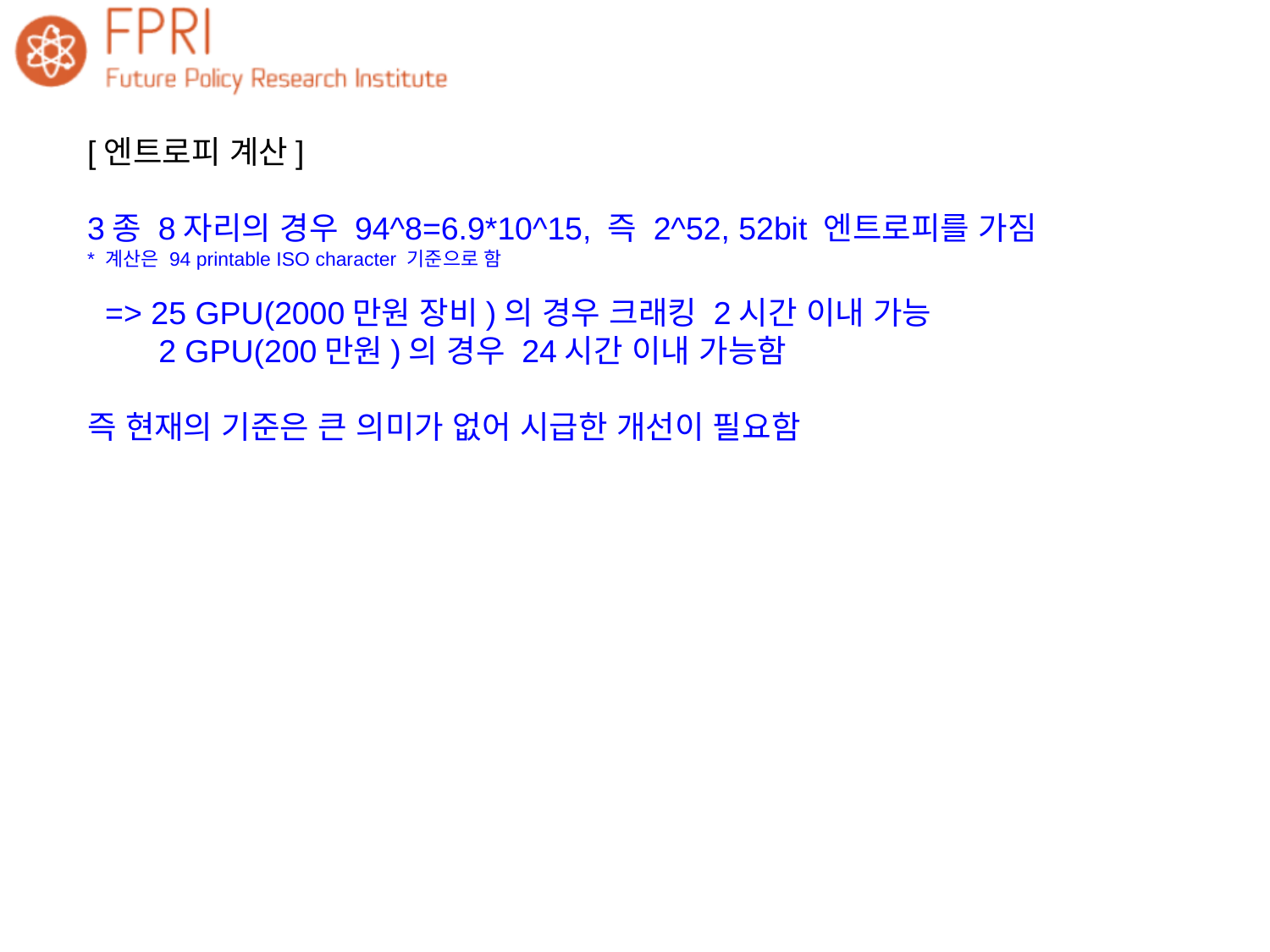

[엔트로피 계산]

3종 8자리의 경우 94^8=6.9*10^15, 즉 2^52, 52bit 엔트로피를 가짐
* 계산은 94 printable ISO character 기준으로 함

  => 25 GPU(2000만원 장비)의 경우 크래킹 2시간 이내 가능
        2 GPU(200만원)의 경우 24시간 이내 가능함

즉 현재의 기준은 큰 의미가 없어 시급한 개선이 필요함